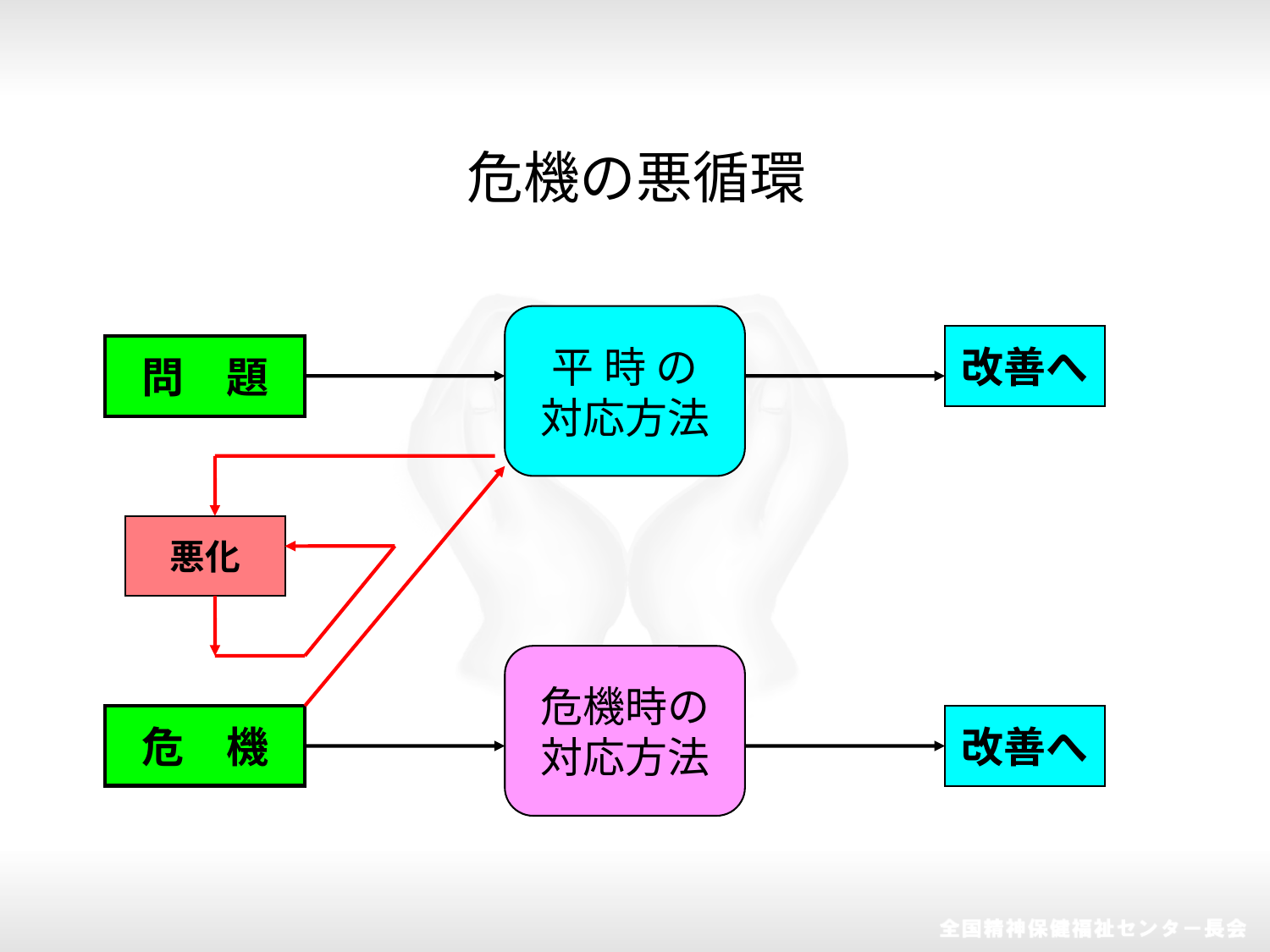

危機の悪循環
平 時 の
対応方法
改善へ
問　題

悪化

危機時の
対応方法

危　機
改善へ